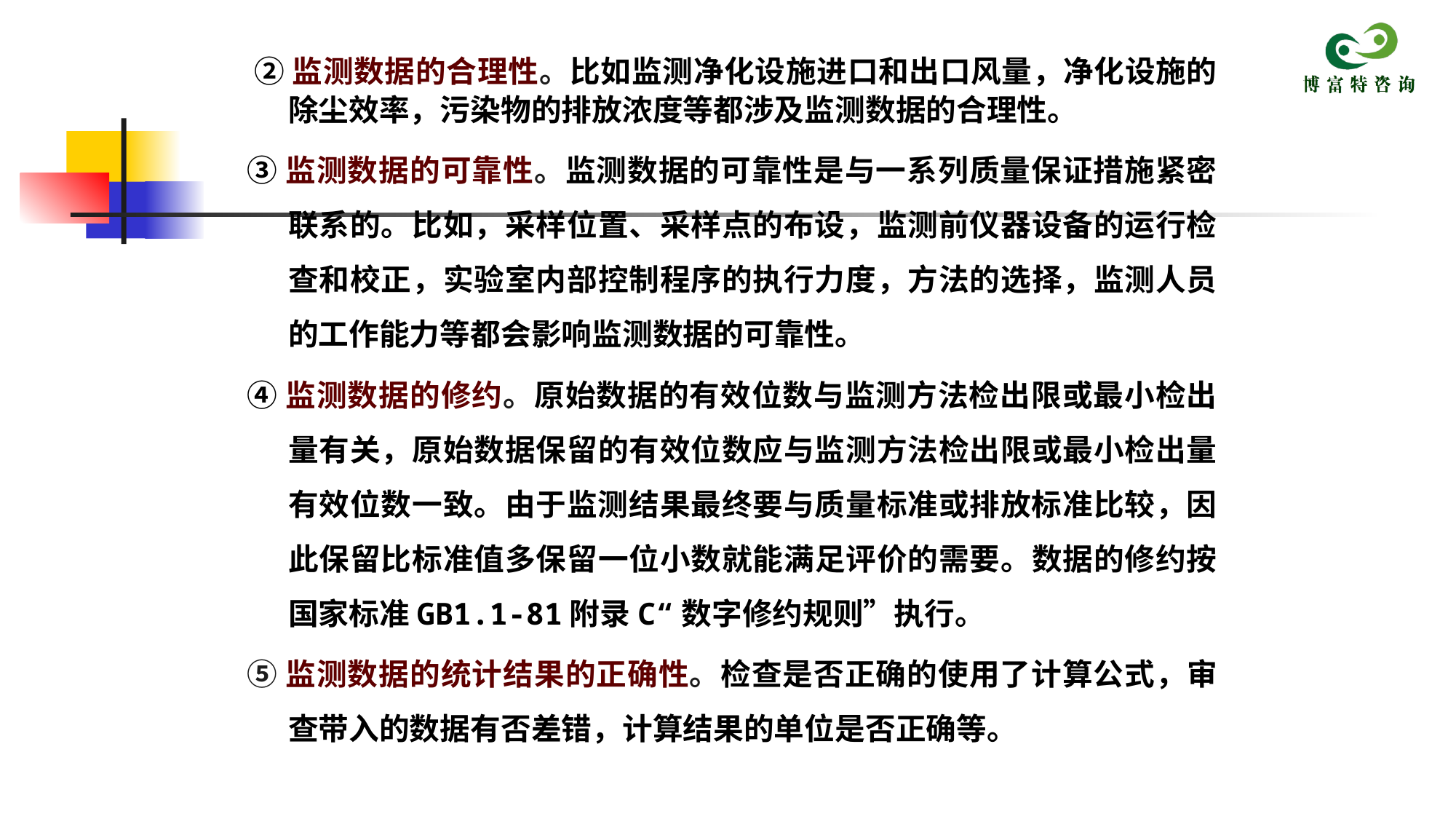

②监测数据的合理性。比如监测净化设施进口和出口风量，净化设施的除尘效率，污染物的排放浓度等都涉及监测数据的合理性。
③监测数据的可靠性。监测数据的可靠性是与一系列质量保证措施紧密联系的。比如，采样位置、采样点的布设，监测前仪器设备的运行检查和校正，实验室内部控制程序的执行力度，方法的选择，监测人员的工作能力等都会影响监测数据的可靠性。
④监测数据的修约。原始数据的有效位数与监测方法检出限或最小检出量有关，原始数据保留的有效位数应与监测方法检出限或最小检出量有效位数一致。由于监测结果最终要与质量标准或排放标准比较，因此保留比标准值多保留一位小数就能满足评价的需要。数据的修约按国家标准GB1.1-81附录C“数字修约规则”执行。
⑤监测数据的统计结果的正确性。检查是否正确的使用了计算公式，审查带入的数据有否差错，计算结果的单位是否正确等。